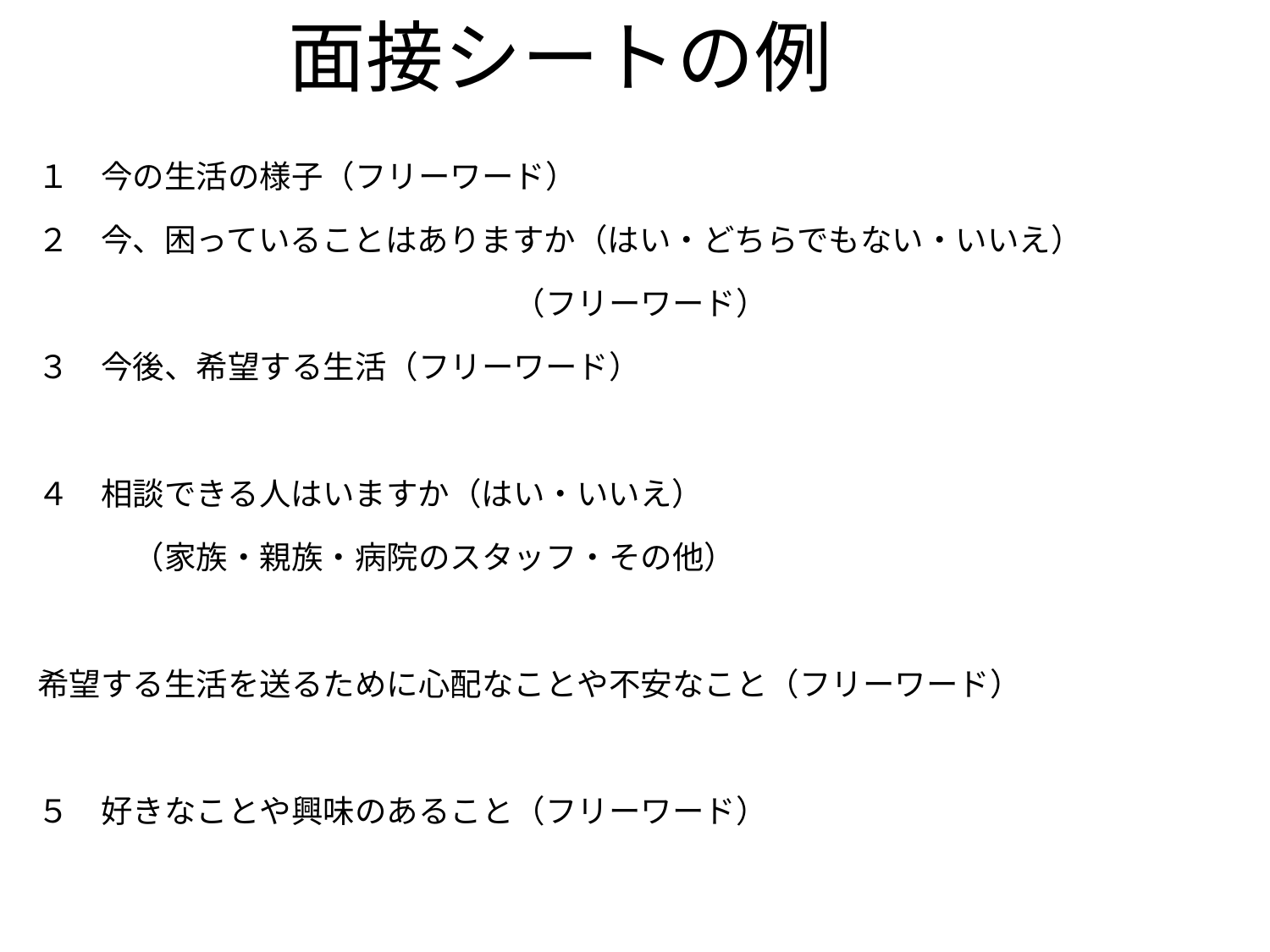

面接シートの例ート
１　今の生活の様子（フリーワード）
２　今、困っていることはありますか（はい・どちらでもない・いいえ）
　　　　　　　　　　　　　　　（フリーワード）
３　今後、希望する生活（フリーワード）

４　相談できる人はいますか（はい・いいえ）
　　　（家族・親族・病院のスタッフ・その他）

希望する生活を送るために心配なことや不安なこと（フリーワード）

５　好きなことや興味のあること（フリーワード）